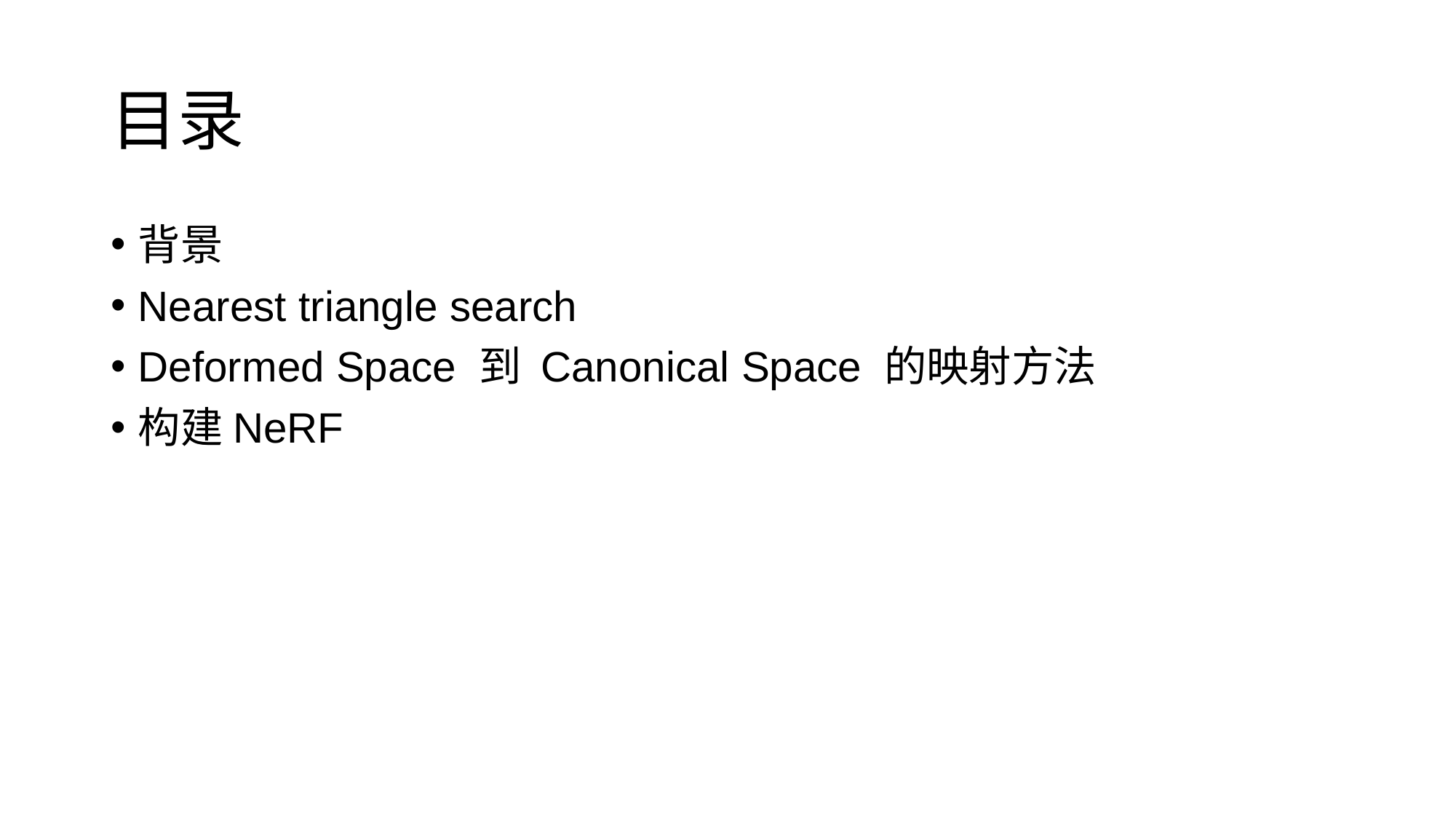

# 目录
背景
Nearest triangle search
Deformed Space 到 Canonical Space 的映射方法
构建NeRF